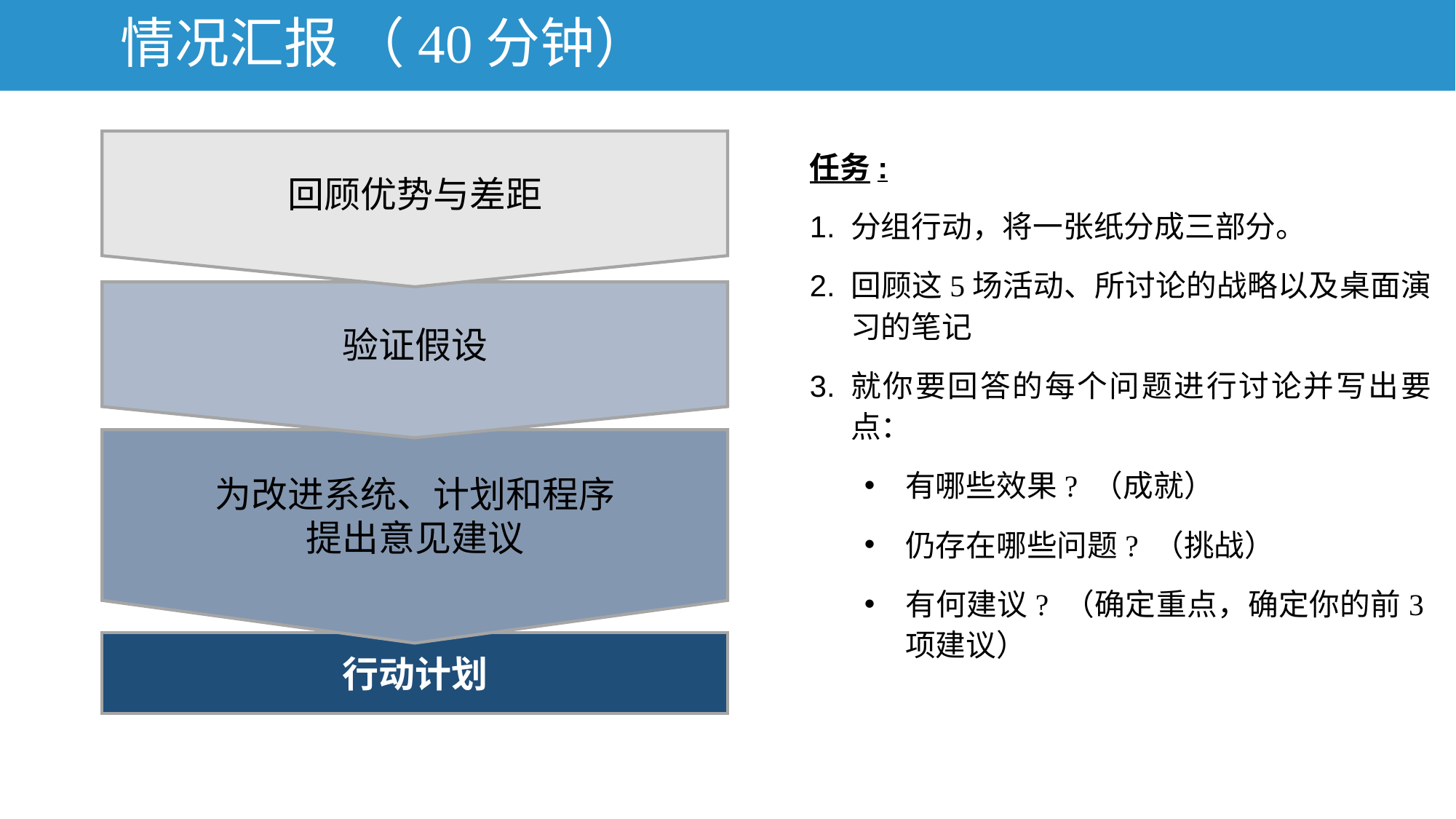

# 情况汇报 （40分钟）
回顾优势与差距
验证假设
为改进系统、计划和程序
提出意见建议
行动计划
任务:
分组行动，将一张纸分成三部分。
回顾这5场活动、所讨论的战略以及桌面演习的笔记
就你要回答的每个问题进行讨论并写出要点：
有哪些效果? （成就）
仍存在哪些问题? （挑战）
有何建议? （确定重点，确定你的前3项建议）